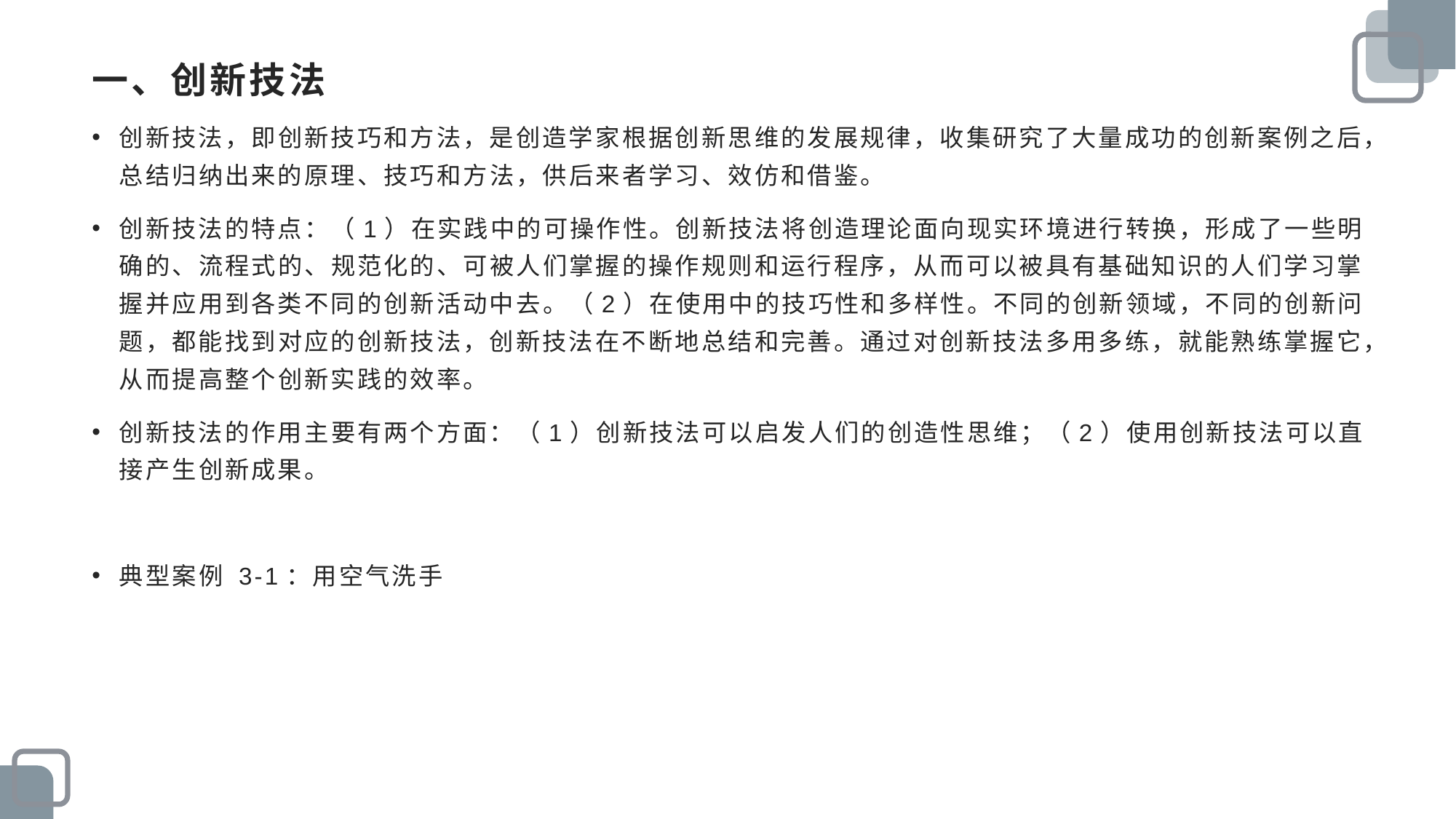

# 一、创新技法
创新技法，即创新技巧和方法，是创造学家根据创新思维的发展规律，收集研究了大量成功的创新案例之后，总结归纳出来的原理、技巧和方法，供后来者学习、效仿和借鉴。
创新技法的特点：（1）在实践中的可操作性。创新技法将创造理论面向现实环境进行转换，形成了一些明确的、流程式的、规范化的、可被人们掌握的操作规则和运行程序，从而可以被具有基础知识的人们学习掌握并应用到各类不同的创新活动中去。（2）在使用中的技巧性和多样性。不同的创新领域，不同的创新问题，都能找到对应的创新技法，创新技法在不断地总结和完善。通过对创新技法多用多练，就能熟练掌握它，从而提高整个创新实践的效率。
创新技法的作用主要有两个方面：（1）创新技法可以启发人们的创造性思维；（2）使用创新技法可以直接产生创新成果。

典型案例 3-1：用空气洗手